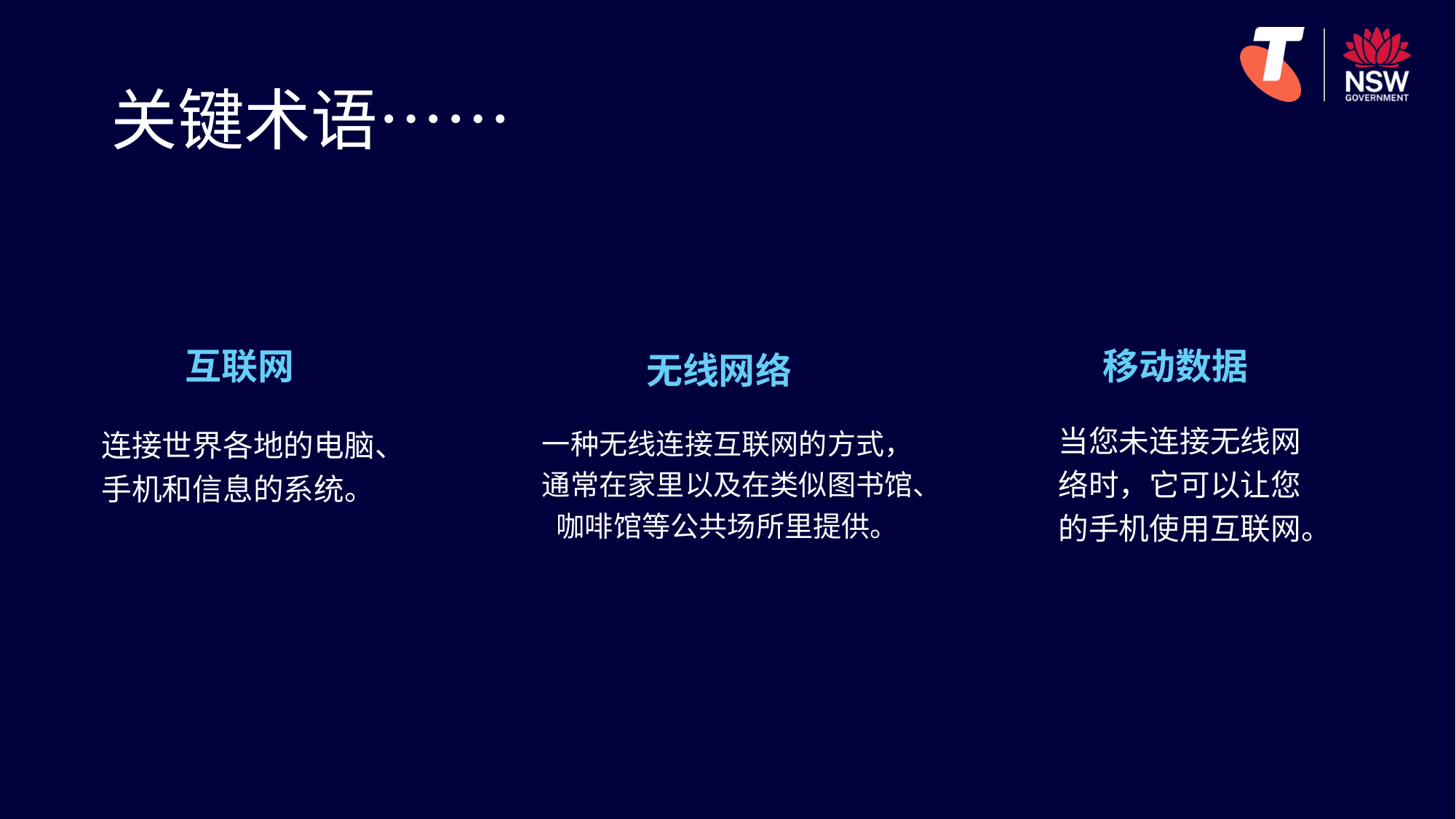

# 关键术语……
互联网
连接世界各地的电脑、手机和信息的系统。
移动数据
当您未连接无线网络时，它可以让您的手机使用互联网。
无线网络
一种无线连接互联网的方式，通常在家里以及在类似图书馆、咖啡馆等公共场所里提供。